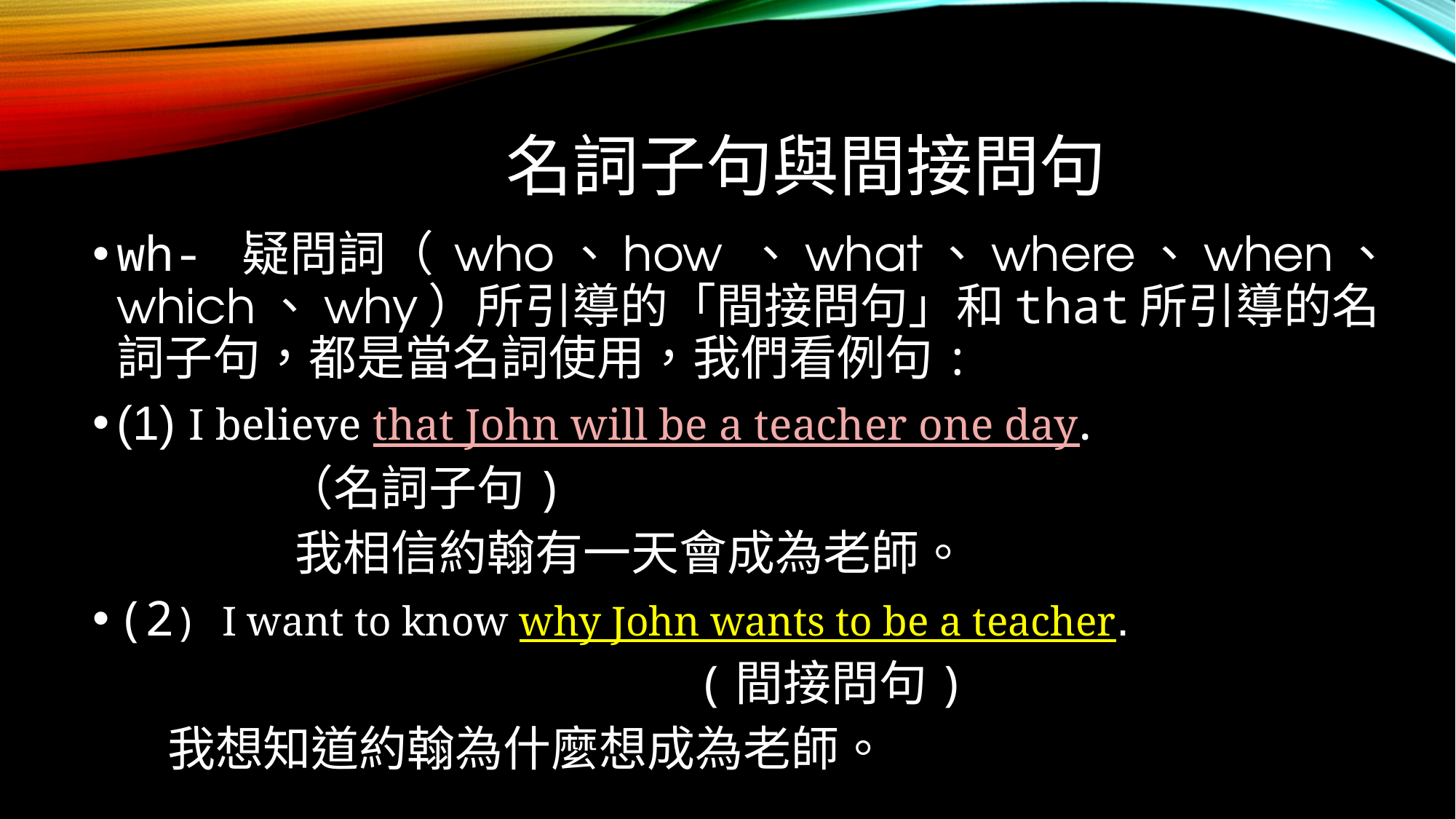

# 名詞子句與間接問句
wh- 疑問詞（ who、how 、what、where、when、which、why）所引導的「間接問句」和that所引導的名詞子句，都是當名詞使用，我們看例句:
(1) I believe that John will be a teacher one day.
                 （名詞子句)
        我相信約翰有一天會成為老師。
(2) I want to know why John wants to be a teacher.
                     (間接問句)
      我想知道約翰為什麼想成為老師。